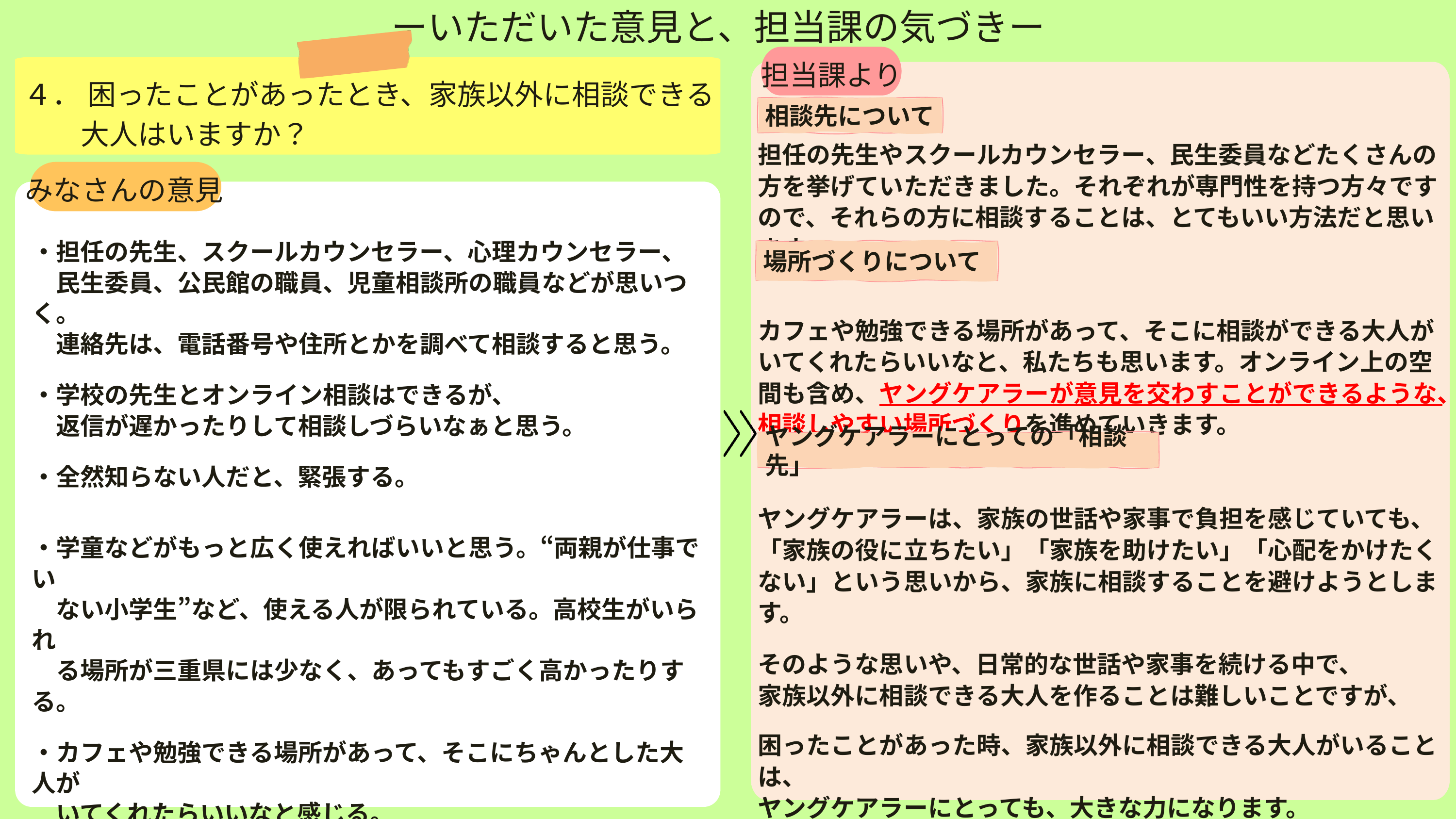

ーいただいた意見と、担当課の気づきー

担当課より

担任の先生やスクールカウンセラー、民生委員などたくさんの方を挙げていただきました。それぞれが専門性を持つ方々ですので、それらの方に相談することは、とてもいい方法だと思います。

カフェや勉強できる場所があって、そこに相談ができる大人がいてくれたらいいなと、私たちも思います。オンライン上の空間も含め、ヤングケアラーが意見を交わすことができるような、相談しやすい場所づくりを進めていきます。

ヤングケアラーは、家族の世話や家事で負担を感じていても、
「家族の役に立ちたい」「家族を助けたい」「心配をかけたくない」という思いから、家族に相談することを避けようとします。

そのような思いや、日常的な世話や家事を続ける中で、
家族以外に相談できる大人を作ることは難しいことですが、

困ったことがあった時、家族以外に相談できる大人がいることは、
ヤングケアラーにとっても、大きな力になります。
一人ひとりが「相談できる大人」を見つけられる環境づくりに
向けて取り組んでいきたいと思います。
４． 困ったことがあったとき、家族以外に相談できる
　　大人はいますか？
相談先について

みなさんの意見
・担任の先生、スクールカウンセラー、心理カウンセラー、
　民生委員、公民館の職員、児童相談所の職員などが思いつく。
　連絡先は、電話番号や住所とかを調べて相談すると思う。

・学校の先生とオンライン相談はできるが、
　返信が遅かったりして相談しづらいなぁと思う。

・全然知らない人だと、緊張する。

・学童などがもっと広く使えればいいと思う。“両親が仕事でい
　ない小学生”など、使える人が限られている。高校生がいられ
　る場所が三重県には少なく、あってもすごく高かったりする。

・カフェや勉強できる場所があって、そこにちゃんとした大人が
　いてくれたらいいなと感じる。

・三重県教育センターなどで、子どもでも気軽に話ができると
　良いと思う。
場所づくりについて

ヤングケアラーにとっての「相談先」